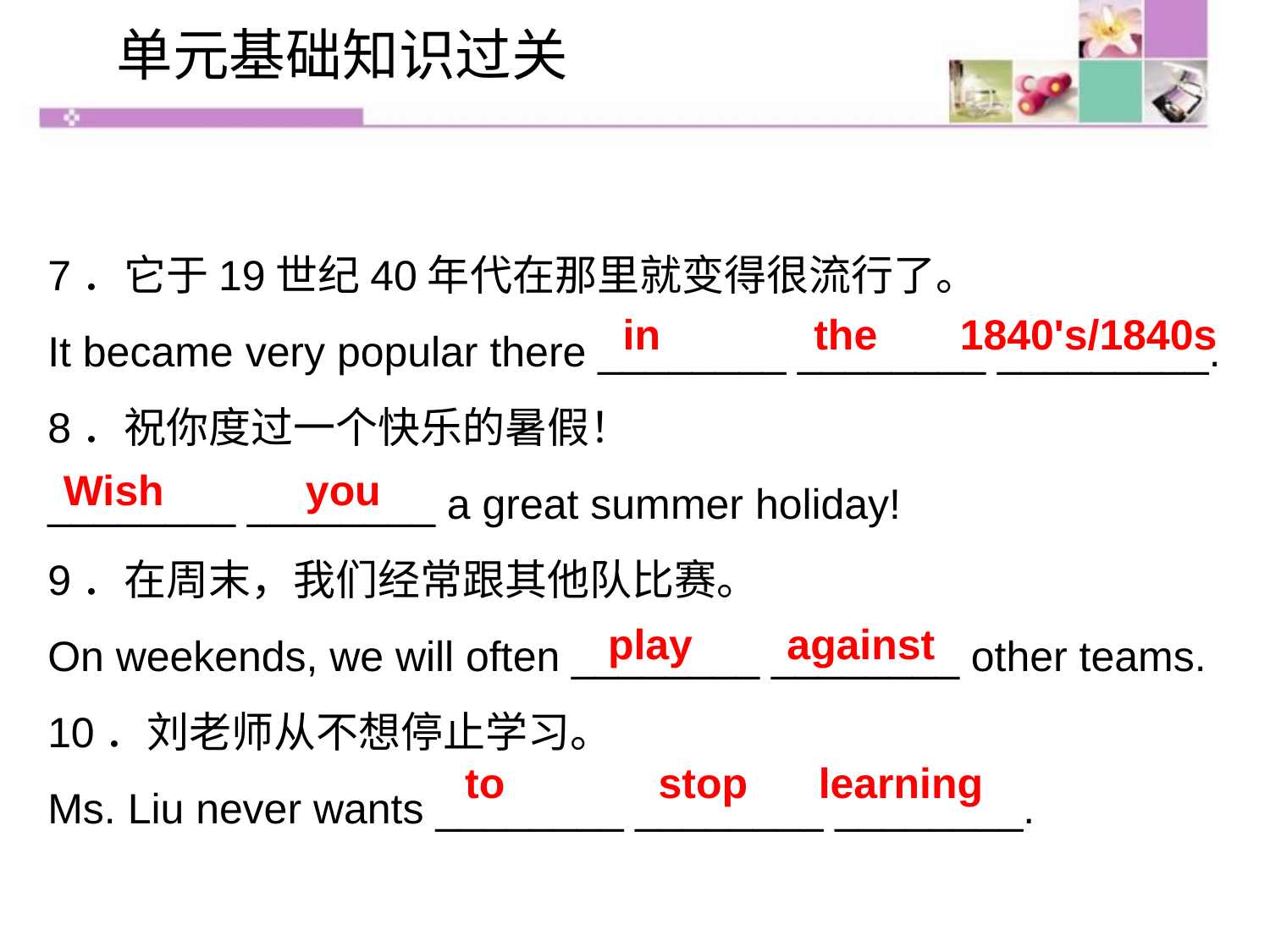

单元基础知识过关
7．它于19世纪40年代在那里就变得很流行了。
It became very popular there ________ ________ _________.
8．祝你度过一个快乐的暑假！
________ ________ a great summer holiday!
9．在周末，我们经常跟其他队比赛。
On weekends, we will often ________ ________ other teams.
10．刘老师从不想停止学习。
Ms. Liu never wants ________ ________ ________.
in             the       1840's/1840s
Wish            you
play        against
to             stop      learning